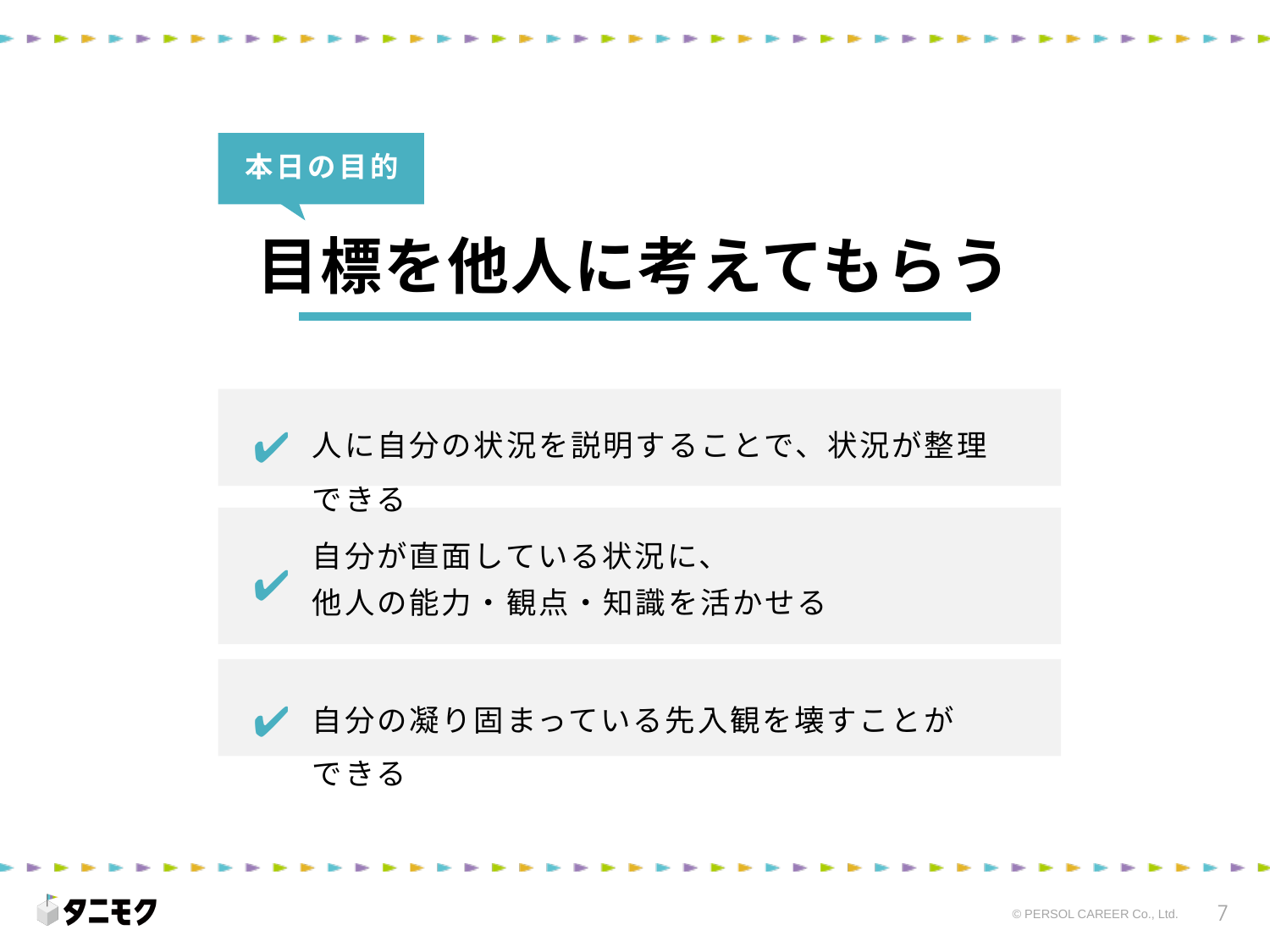

本日の目的
目標を他人に考えてもらう

✔
人に自分の状況を説明することで、状況が整理できる

✔
自分が直面している状況に、
他人の能力・観点・知識を活かせる

✔
自分の凝り固まっている先入観を壊すことができる